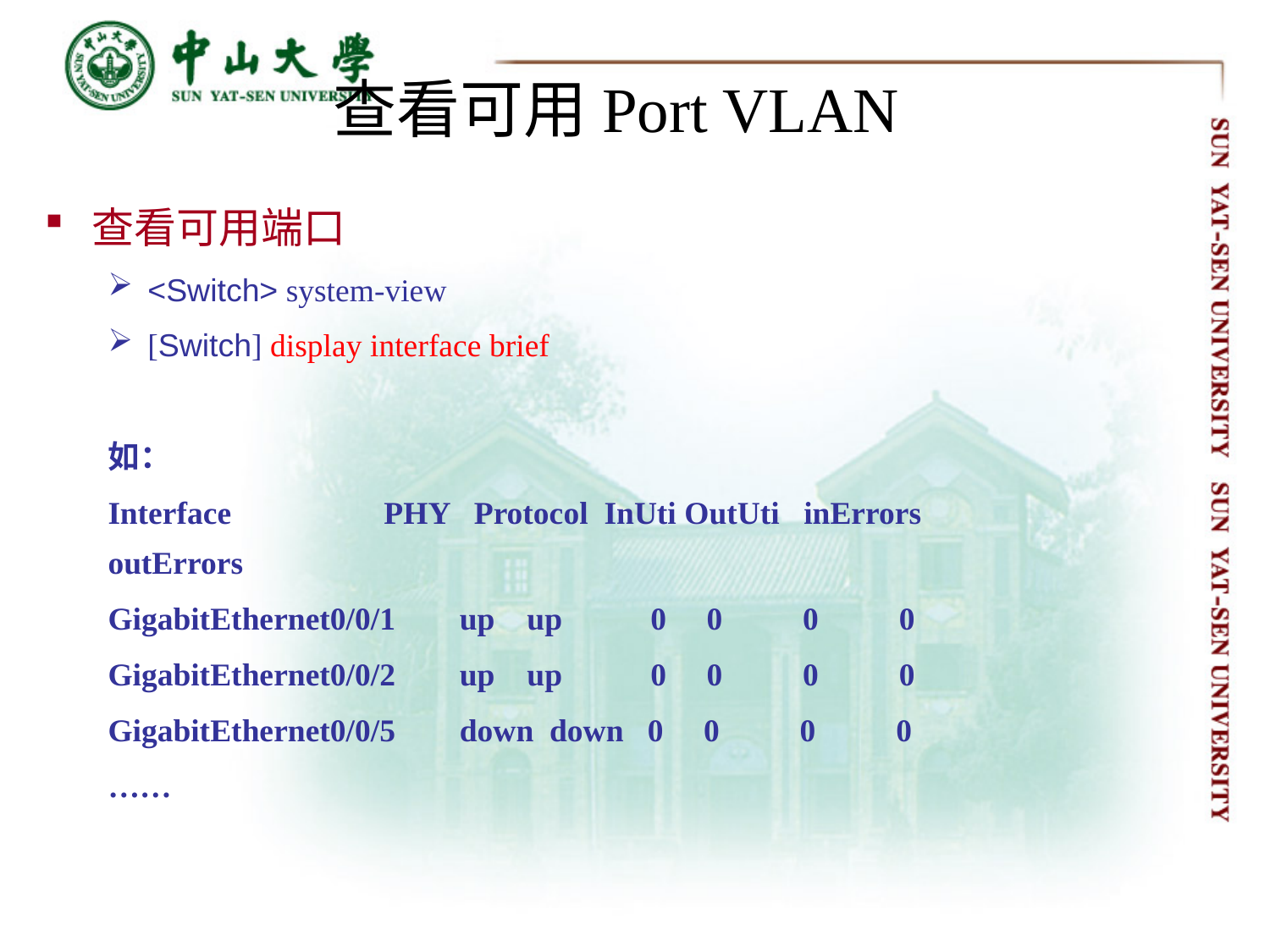

# 查看可用Port VLAN
查看可用端口
<Switch> system-view
[Switch] display interface brief

如：
Interface                   PHY   Protocol  InUti OutUti   inErrors  outErrors
GigabitEthernet0/0/1        up    up           0     0          0          0
GigabitEthernet0/0/2        up    up           0     0          0          0
GigabitEthernet0/0/5        down  down   0     0          0          0
……